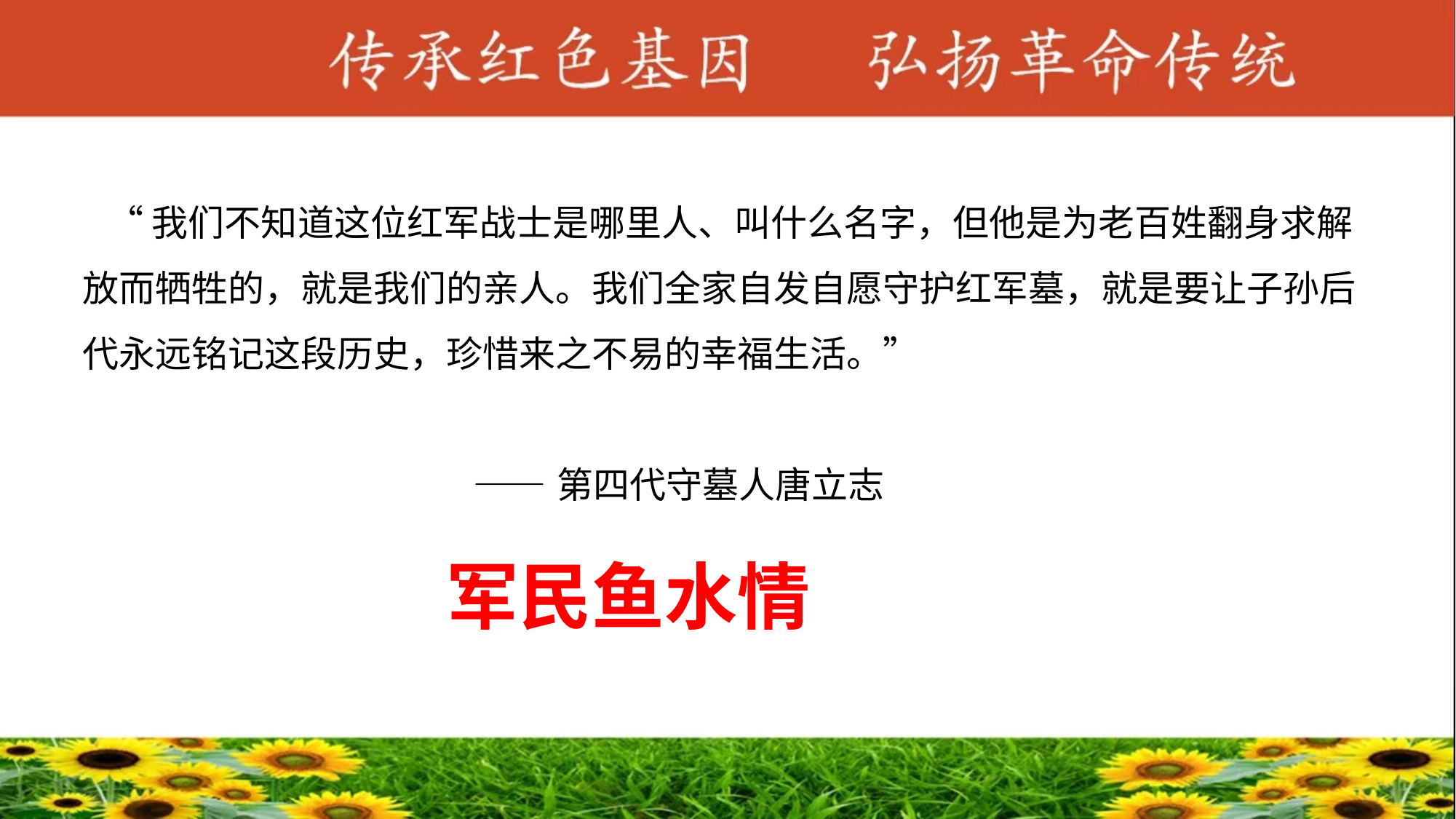

“我们不知道这位红军战士是哪里人、叫什么名字，但他是为老百姓翻身求解放而牺牲的，就是我们的亲人。我们全家自发自愿守护红军墓，就是要让子孙后代永远铭记这段历史，珍惜来之不易的幸福生活。”

                                                ——第四代守墓人唐立志
             军民鱼水情